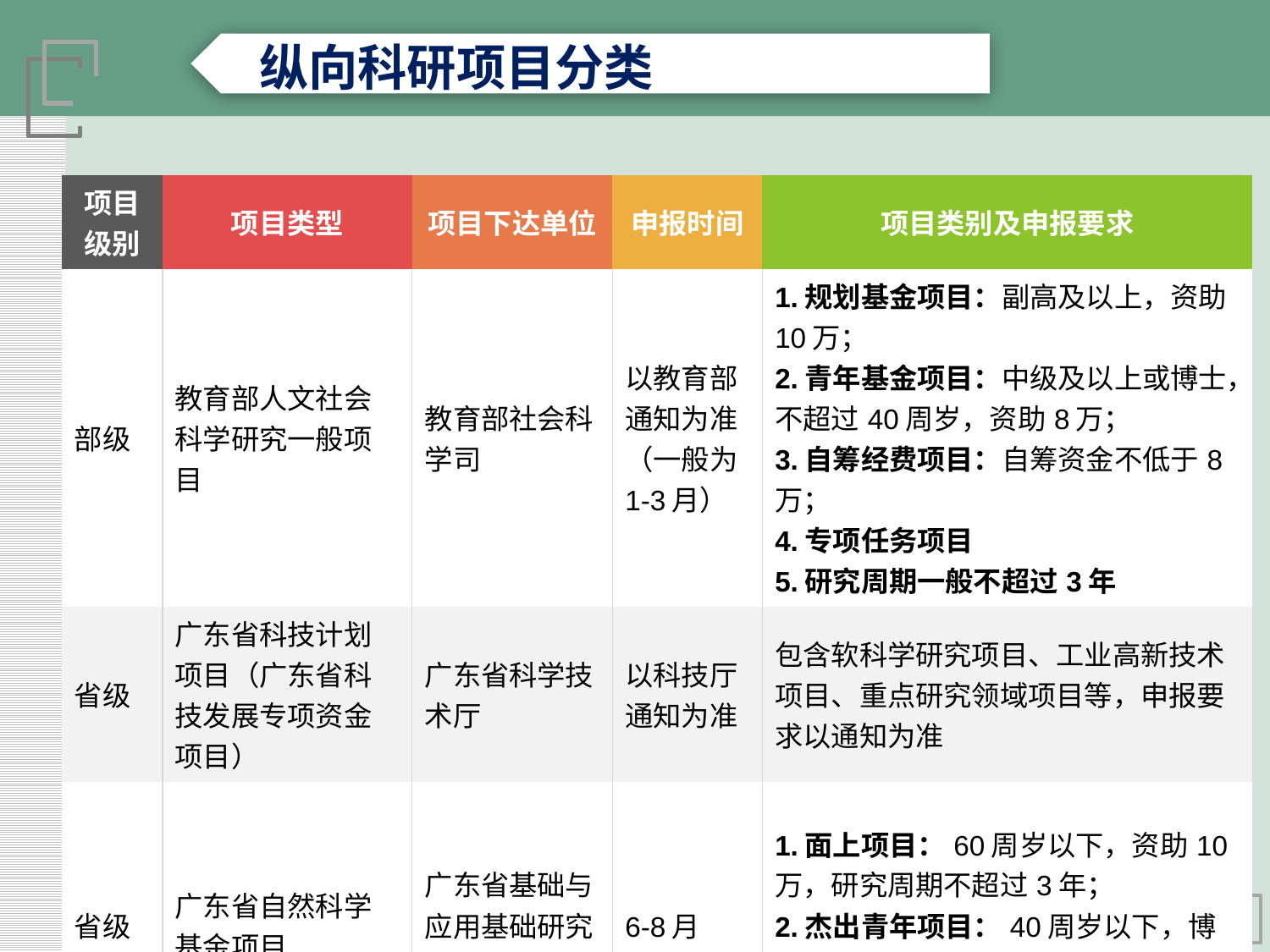

纵向科研项目分类
| 项目级别 | 项目类型 | 项目下达单位 | 申报时间 | 项目类别及申报要求 |
| --- | --- | --- | --- | --- |
| 部级 | 教育部人文社会科学研究一般项目 | 教育部社会科学司 | 以教育部通知为准（一般为1-3月） | 1.规划基金项目：副高及以上，资助10万； 2.青年基金项目：中级及以上或博士，不超过40周岁，资助8万； 3.自筹经费项目：自筹资金不低于8万； 4.专项任务项目 5.研究周期一般不超过3年 |
| 省级 | 广东省科技计划项目（广东省科技发展专项资金项目） | 广东省科学技术厅 | 以科技厅通知为准 | 包含软科学研究项目、工业高新技术项目、重点研究领域项目等，申报要求以通知为准 |
| 省级 | 广东省自然科学基金项目 | 广东省基础与应用基础研究基金委员会 | 6-8月 | 1.面上项目：60周岁以下，资助10万，研究周期不超过3年； 2.杰出青年项目：40周岁以下，博士或副高及以上，资助100万，研究周期不超过4年 |